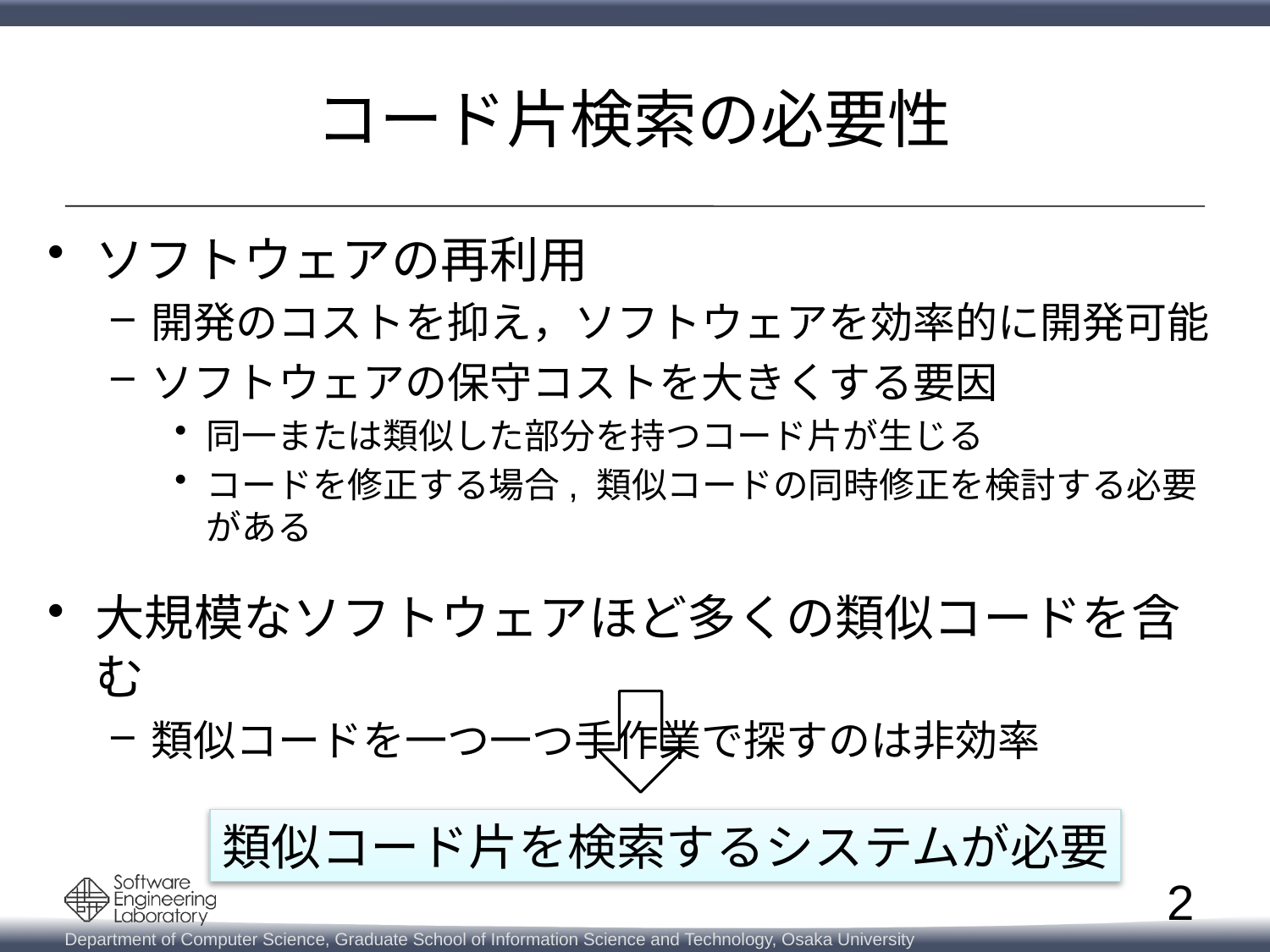

# コード片検索の必要性
ソフトウェアの再利用
開発のコストを抑え，ソフトウェアを効率的に開発可能
ソフトウェアの保守コストを大きくする要因
同一または類似した部分を持つコード片が生じる
コードを修正する場合, 類似コードの同時修正を検討する必要がある

大規模なソフトウェアほど多くの類似コードを含む
類似コードを一つ一つ手作業で探すのは非効率

類似コード片を検索するシステムが必要
2